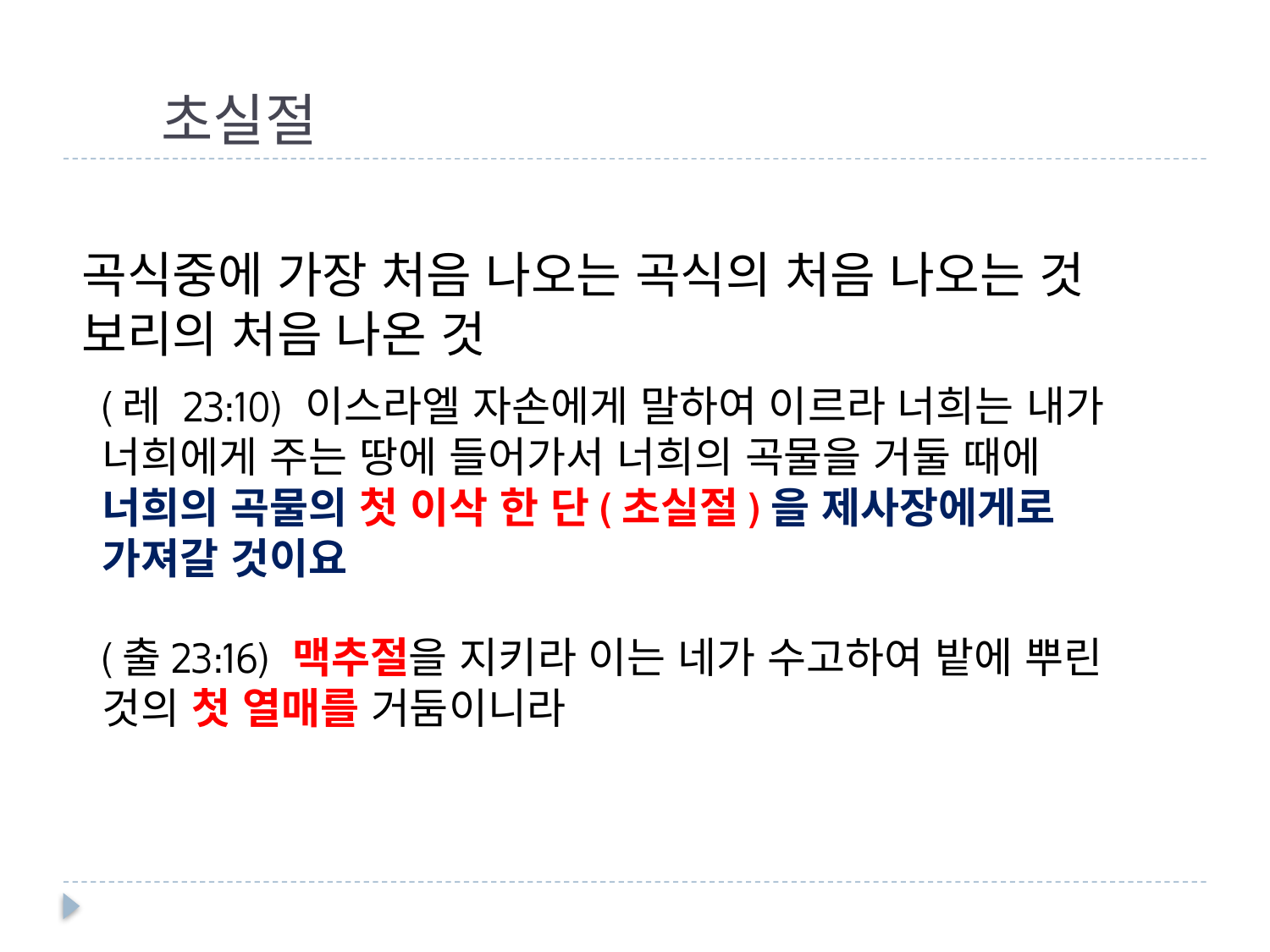

# 초실절
곡식중에 가장 처음 나오는 곡식의 처음 나오는 것
보리의 처음 나온 것
(레 23:10) 이스라엘 자손에게 말하여 이르라 너희는 내가 너희에게 주는 땅에 들어가서 너희의 곡물을 거둘 때에 너희의 곡물의 첫 이삭 한 단(초실절)을 제사장에게로 가져갈 것이요
(출23:16) 맥추절을 지키라 이는 네가 수고하여 밭에 뿌린 것의 첫 열매를 거둠이니라